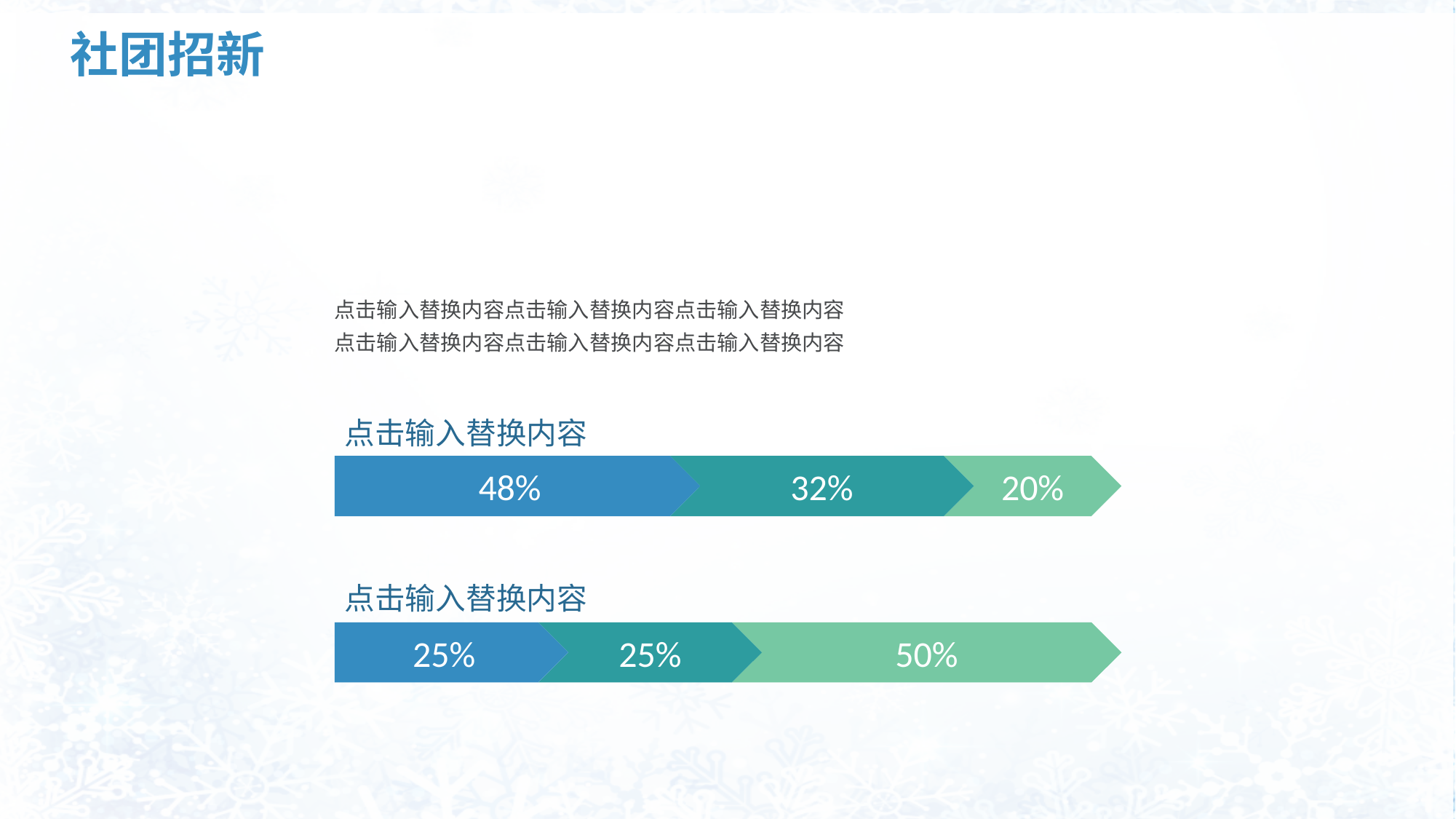

# 社团招新
点击输入替换内容点击输入替换内容点击输入替换内容
点击输入替换内容点击输入替换内容点击输入替换内容

点击输入替换内容
48%
32%
20%
点击输入替换内容
25%
25%
50%